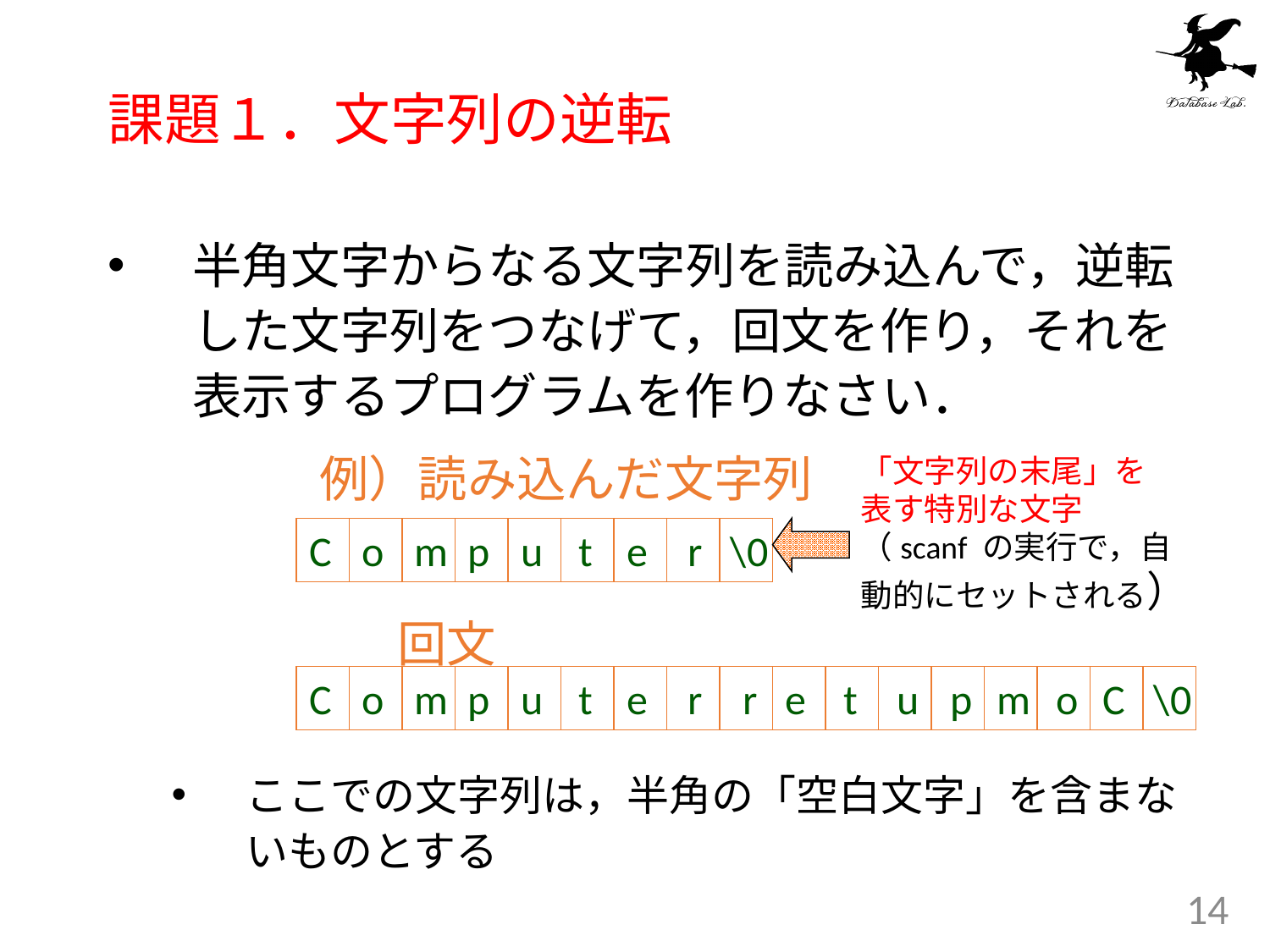

# 課題１．文字列の逆転
半角文字からなる文字列を読み込んで，逆転した文字列をつなげて，回文を作り，それを表示するプログラムを作りなさい．
		例）読み込んだ文字列

		      回文

ここでの文字列は，半角の「空白文字」を含まないものとする
「文字列の末尾」を
表す特別な文字
（scanf の実行で，自
動的にセットされる）

C

o

m

p

u

t

e

r
\0

C

o

m

p

u

t

e

r

r

e

t

u

p

m

o

C
\0

14